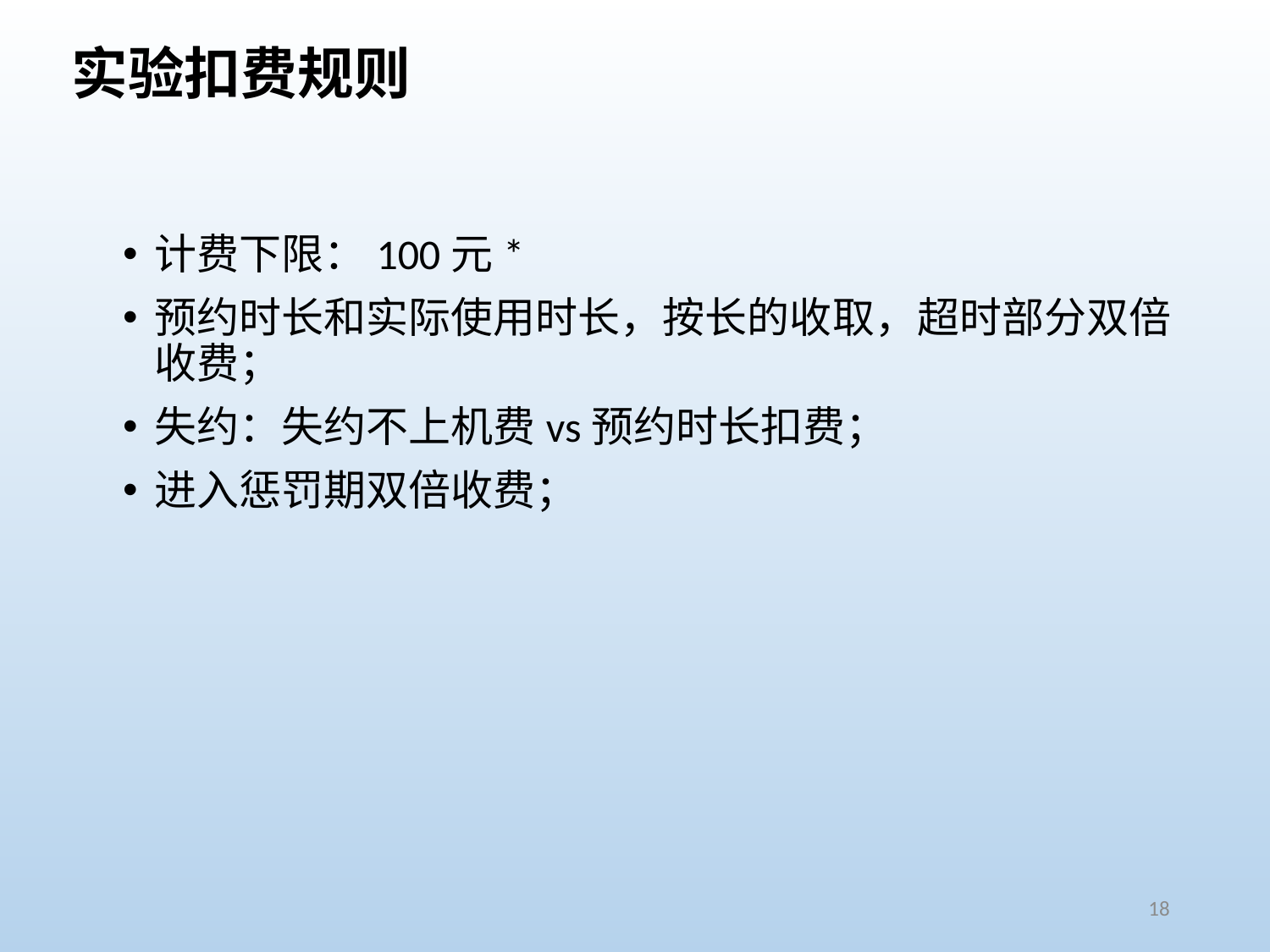

实验扣费规则
计费下限：100元*
预约时长和实际使用时长，按长的收取，超时部分双倍收费；
失约：失约不上机费vs预约时长扣费；
进入惩罚期双倍收费；

18